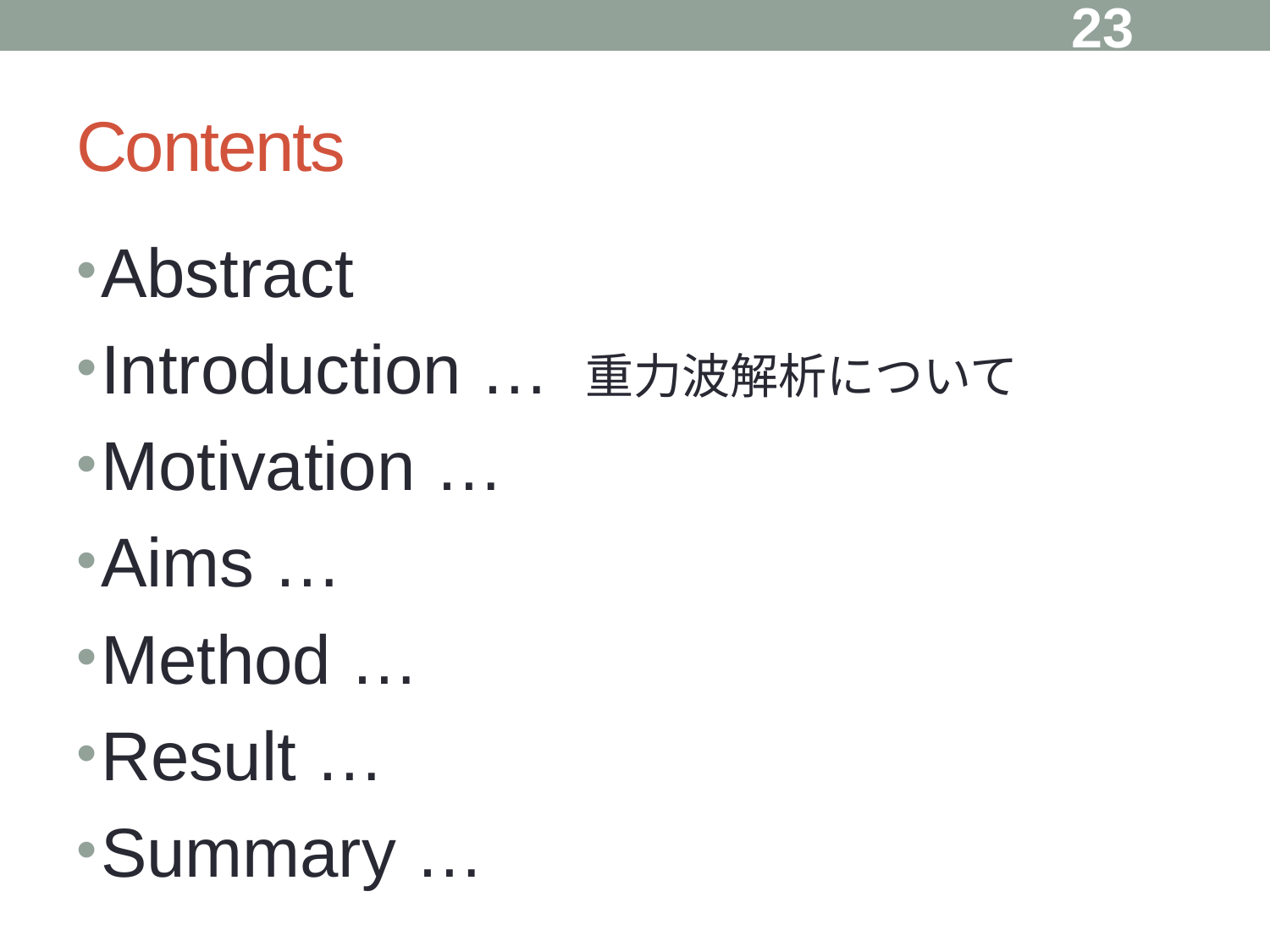

23
# Contents
Abstract
Introduction … 重力波解析について
Motivation …
Aims …
Method …
Result …
Summary …